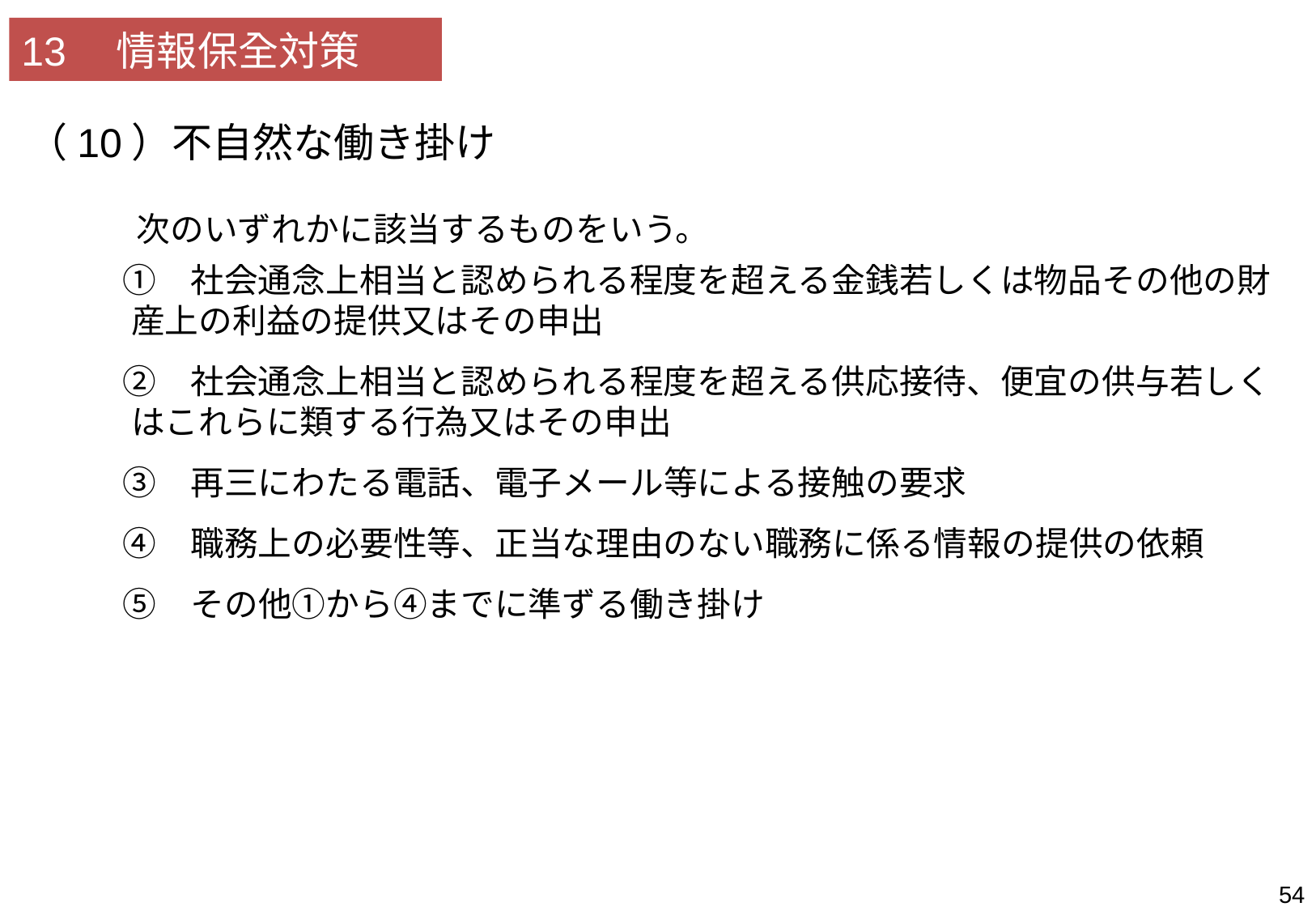

13　情報保全対策
（10）不自然な働き掛け
| 34 | カウンターインテリジェンス及び諸外国の事例を紹介した上で、隙のない勤務と私生活において慎重な行動をとることの重要性について記載されているか。 |
| --- | --- |
　　次のいずれかに該当するものをいう。
　①　社会通念上相当と認められる程度を超える金銭若しくは物品その他の財産上の利益の提供又はその申出
　②　社会通念上相当と認められる程度を超える供応接待、便宜の供与若しくはこれらに類する行為又はその申出
　③　再三にわたる電話、電子メール等による接触の要求
　④　職務上の必要性等、正当な理由のない職務に係る情報の提供の依頼
　⑤　その他①から④までに準ずる働き掛け
54